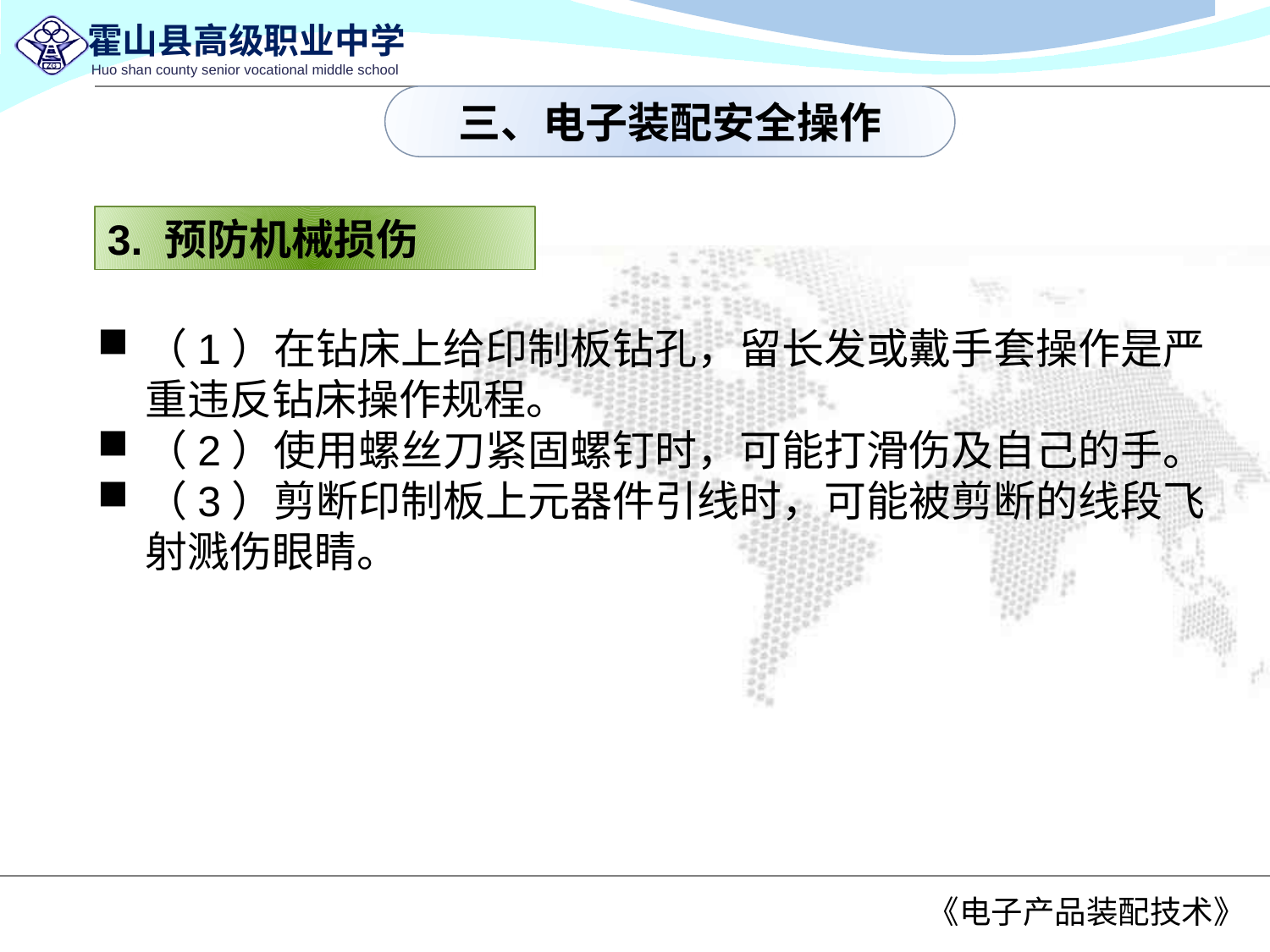

三、电子装配安全操作
3. 预防机械损伤
（1）在钻床上给印制板钻孔，留长发或戴手套操作是严重违反钻床操作规程。
（2）使用螺丝刀紧固螺钉时，可能打滑伤及自己的手。
（3）剪断印制板上元器件引线时，可能被剪断的线段飞射溅伤眼睛。